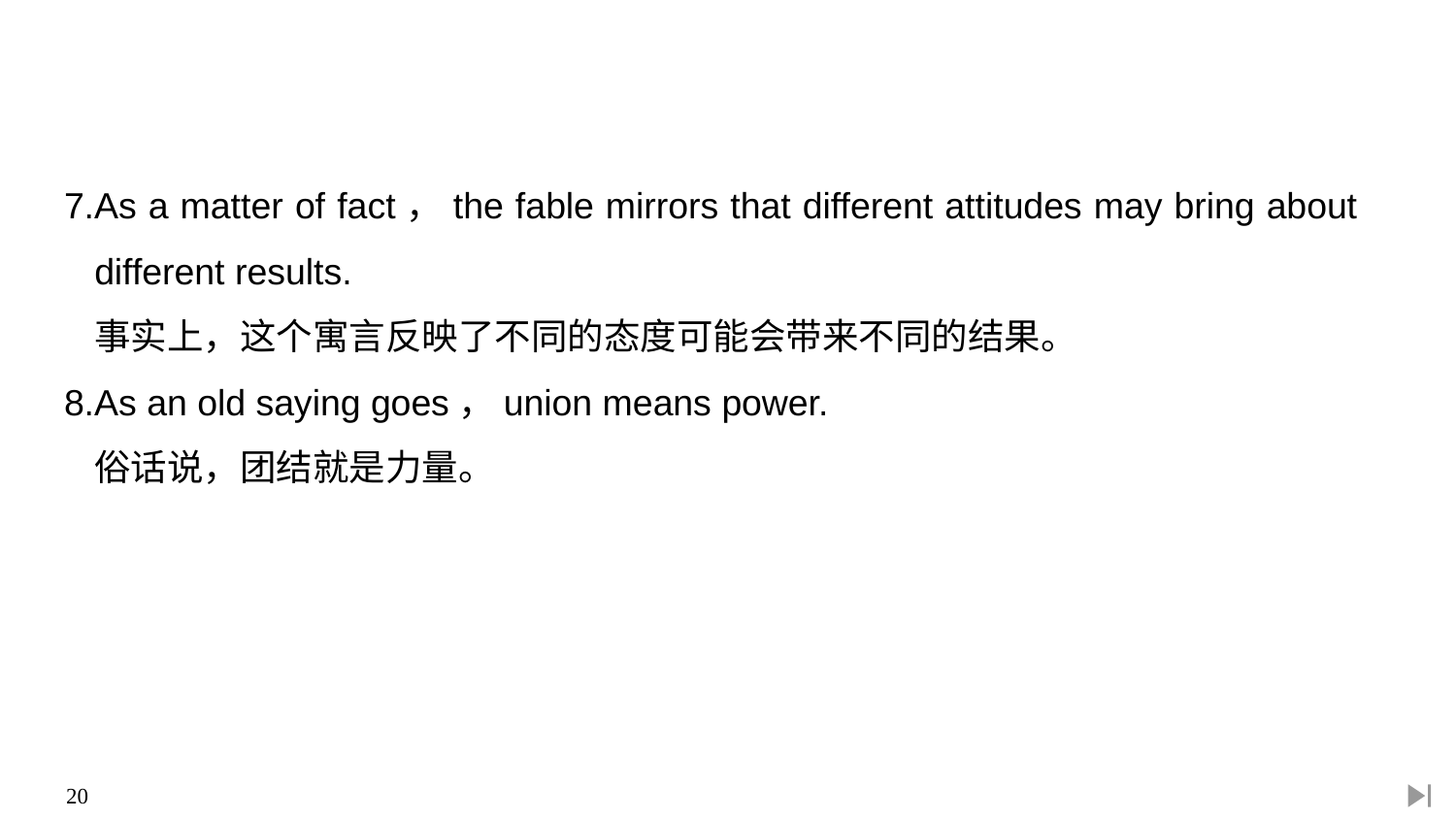

7.As a matter of fact，the fable mirrors that different attitudes may bring about different results.
	事实上，这个寓言反映了不同的态度可能会带来不同的结果。
8.As an old saying goes，union means power.
	俗话说，团结就是力量。